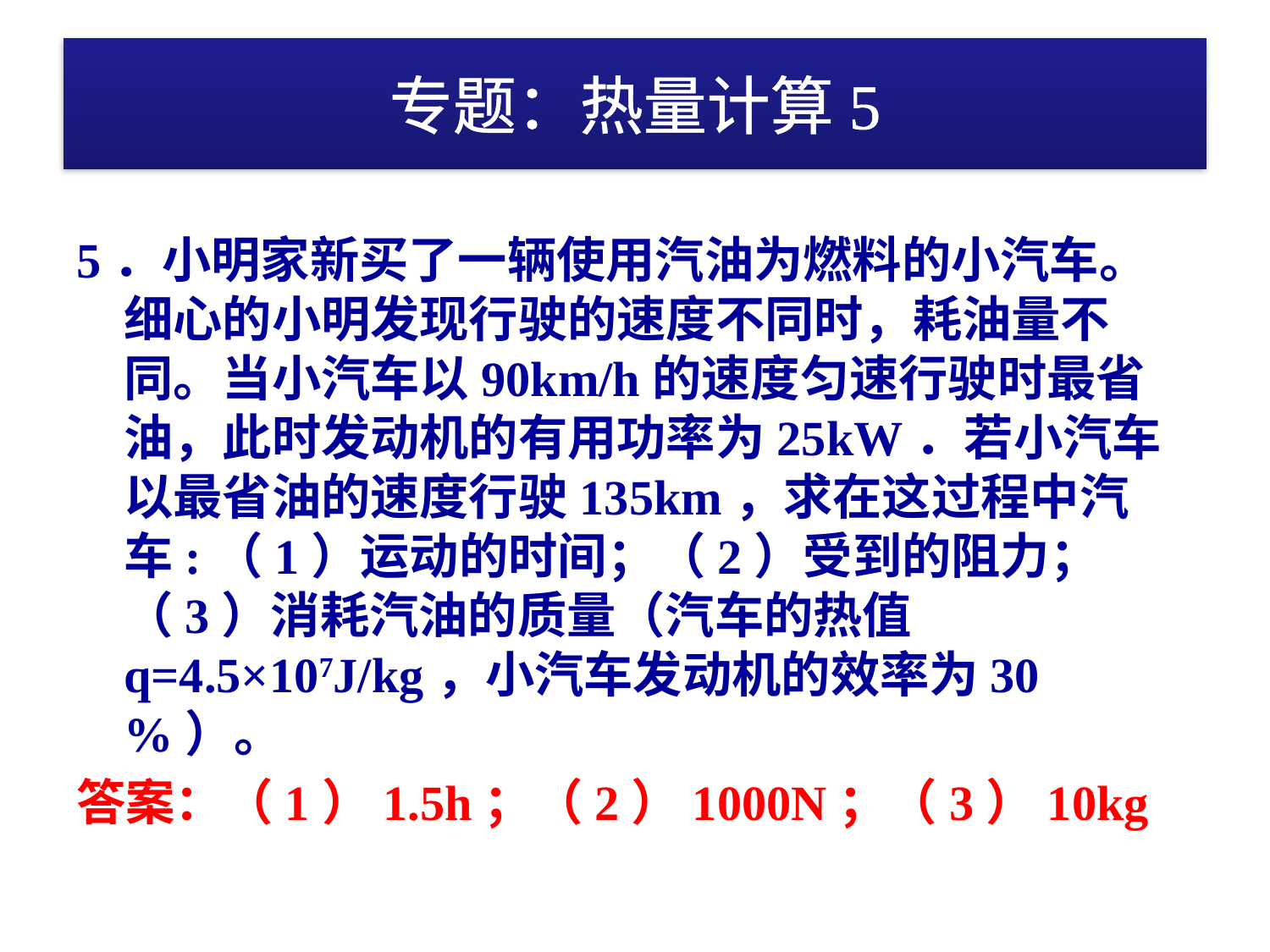

# 专题：热量计算5
5．小明家新买了一辆使用汽油为燃料的小汽车。细心的小明发现行驶的速度不同时，耗油量不同。当小汽车以90km/h的速度匀速行驶时最省油，此时发动机的有用功率为25kW．若小汽车以最省油的速度行驶135km，求在这过程中汽车:（1）运动的时间；（2）受到的阻力；（3）消耗汽油的质量（汽车的热值q=4.5×107J/kg，小汽车发动机的效率为30%）。
答案：（1）1.5h；（2）1000N；（3）10kg